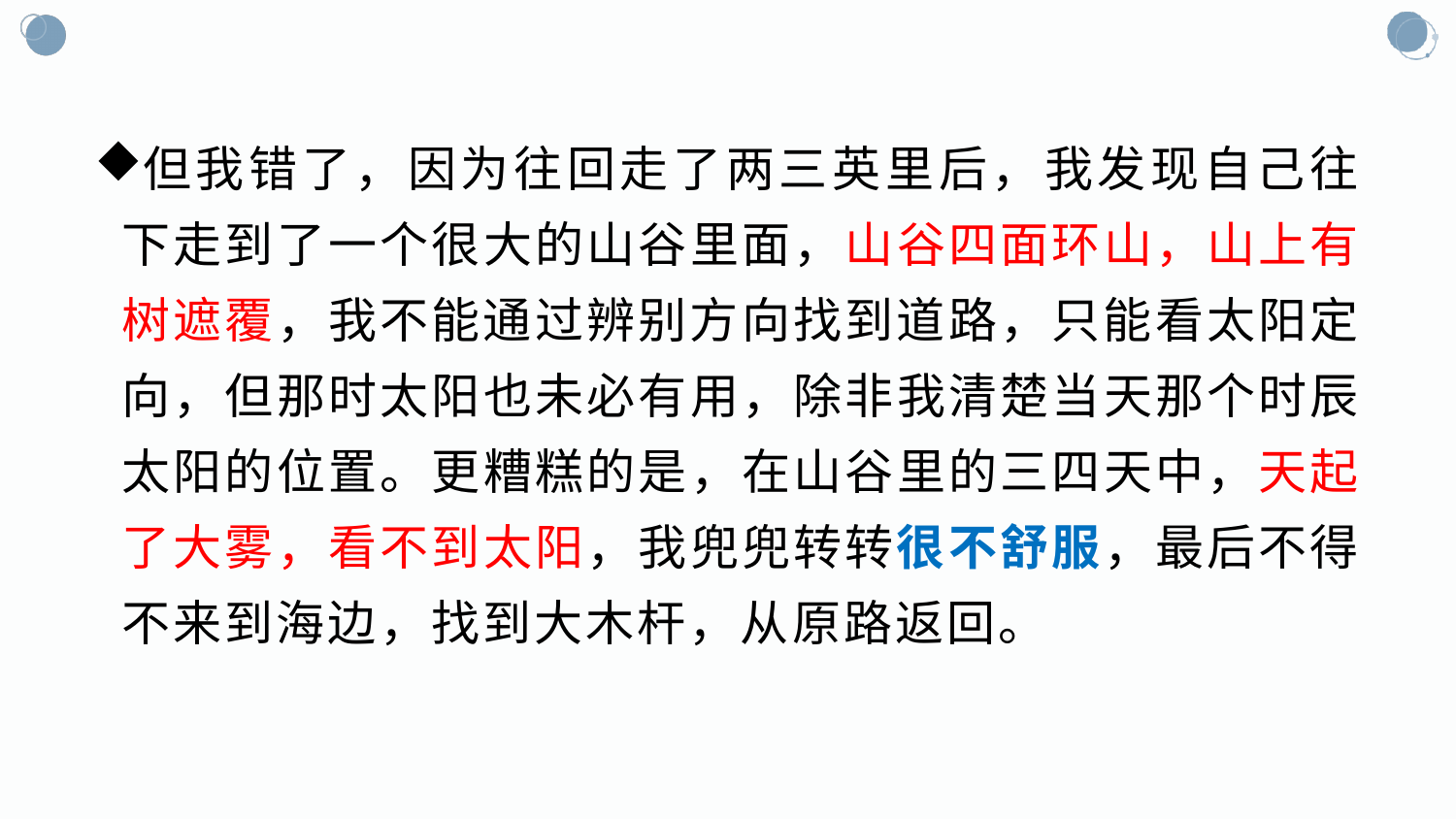

但我错了，因为往回走了两三英里后，我发现自己往下走到了一个很大的山谷里面，山谷四面环山，山上有树遮覆，我不能通过辨别方向找到道路，只能看太阳定向，但那时太阳也未必有用，除非我清楚当天那个时辰太阳的位置。更糟糕的是，在山谷里的三四天中，天起了大雾，看不到太阳，我兜兜转转很不舒服，最后不得不来到海边，找到大木杆，从原路返回。